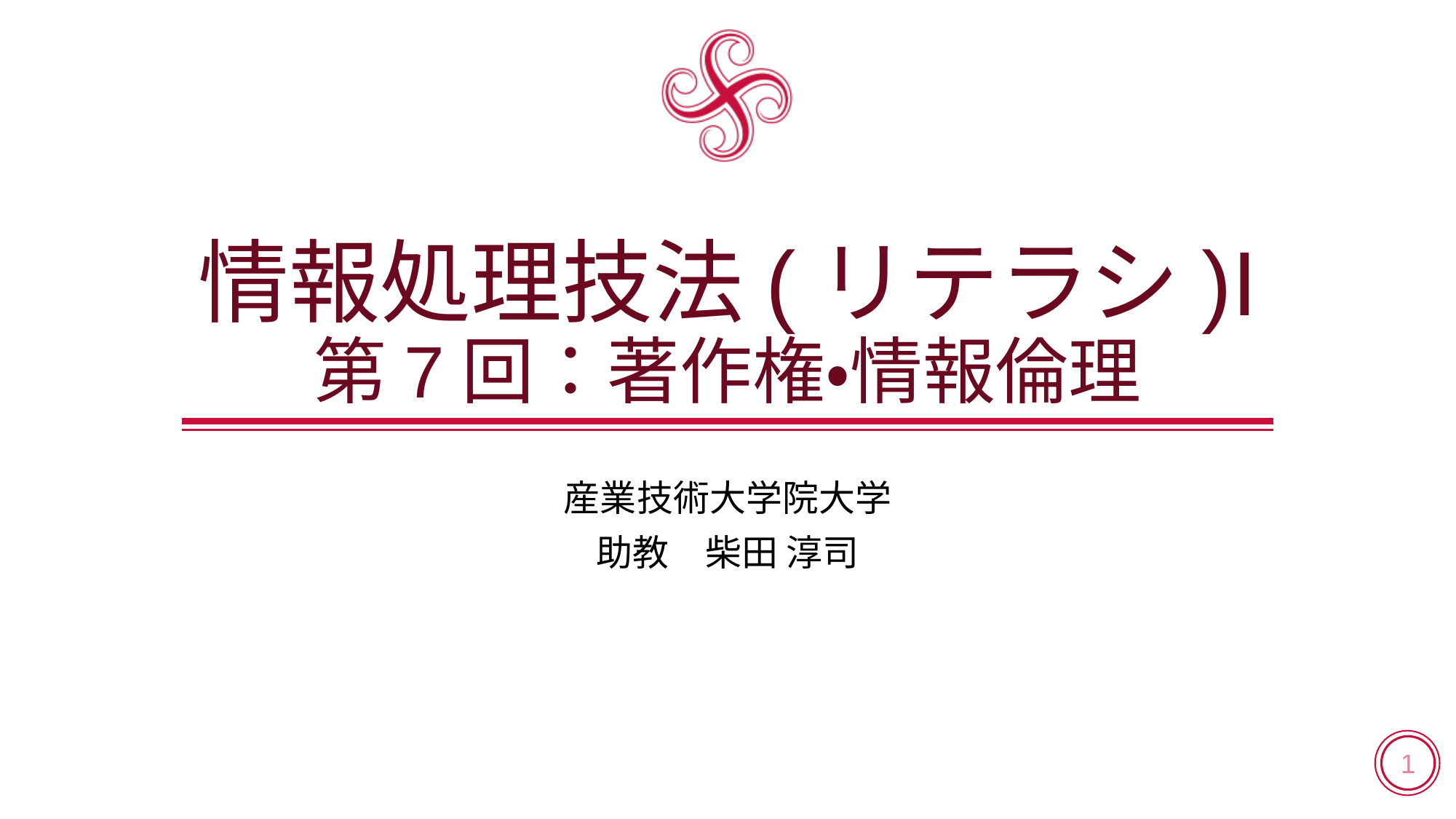

# 情報処理技法(リテラシ)I 第7回：著作権・情報倫理
産業技術大学院大学
助教　柴田 淳司